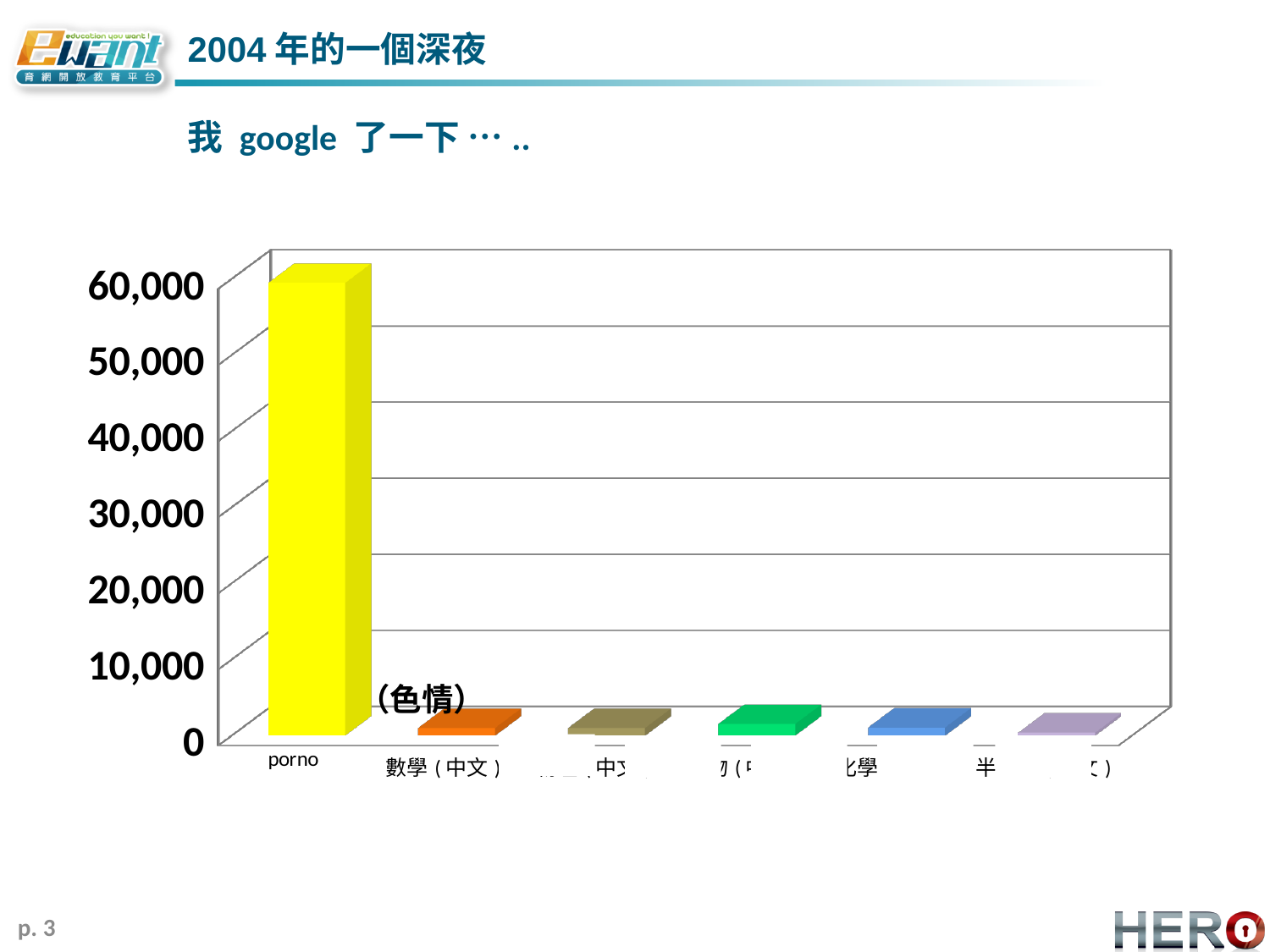

# 2004年的一個深夜
我 google 了一下 …..

[unsupported chart]

（色情）

p. 3